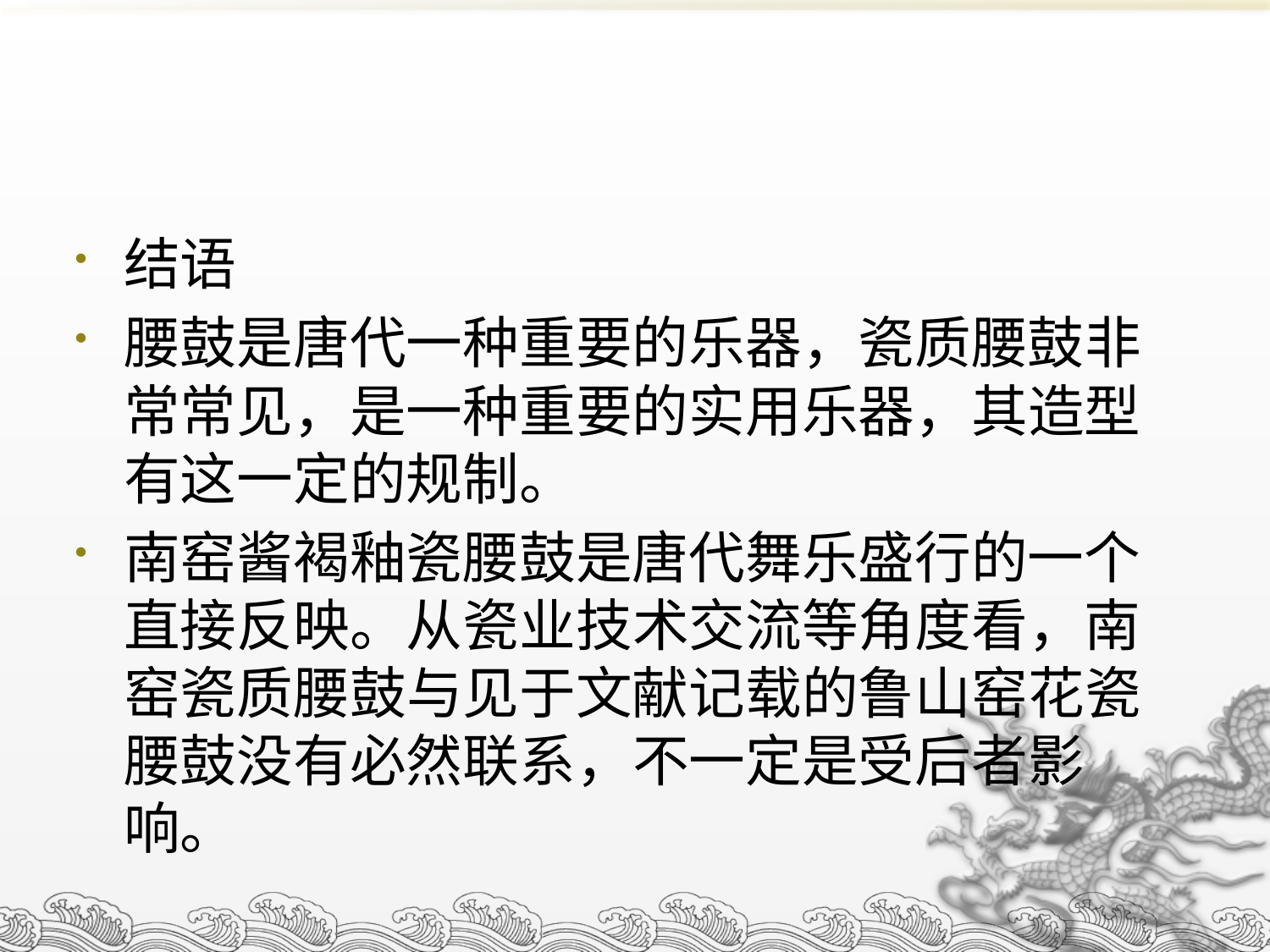

#
结语
腰鼓是唐代一种重要的乐器，瓷质腰鼓非常常见，是一种重要的实用乐器，其造型有这一定的规制。
南窑酱褐釉瓷腰鼓是唐代舞乐盛行的一个直接反映。从瓷业技术交流等角度看，南窑瓷质腰鼓与见于文献记载的鲁山窑花瓷腰鼓没有必然联系，不一定是受后者影响。